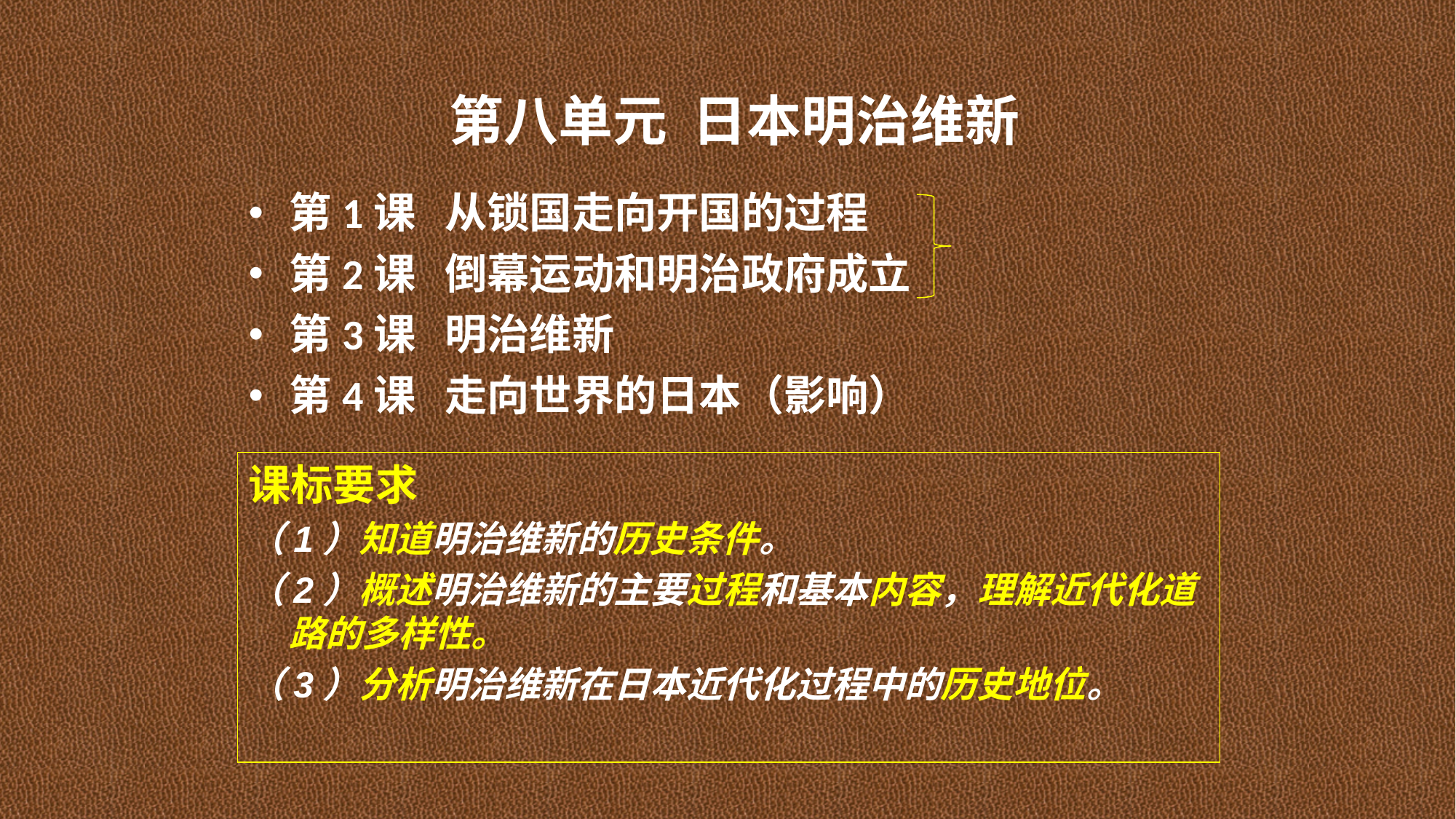

# 第八单元  日本明治维新
第1课   从锁国走向开国的过程
第2课   倒幕运动和明治政府成立
第3课   明治维新
第4课   走向世界的日本（影响）

课标要求
（1）知道明治维新的历史条件。
（2）概述明治维新的主要过程和基本内容，理解近代化道路的多样性。
（3）分析明治维新在日本近代化过程中的历史地位。